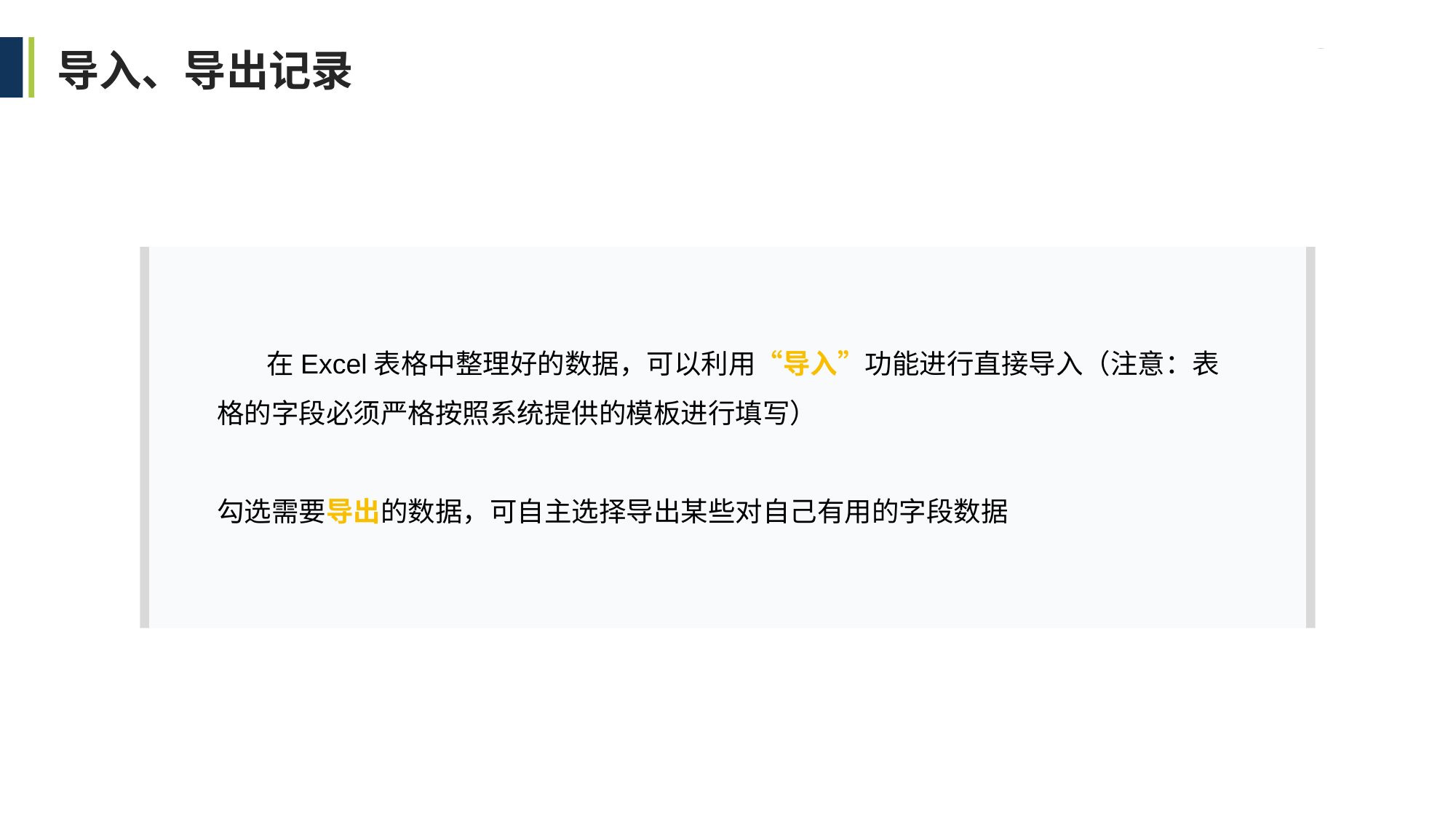

# 导入、导出记录

       在Excel表格中整理好的数据，可以利用“导入”功能进行直接导入（注意：表格的字段必须严格按照系统提供的模板进行填写）

勾选需要导出的数据，可自主选择导出某些对自己有用的字段数据
37